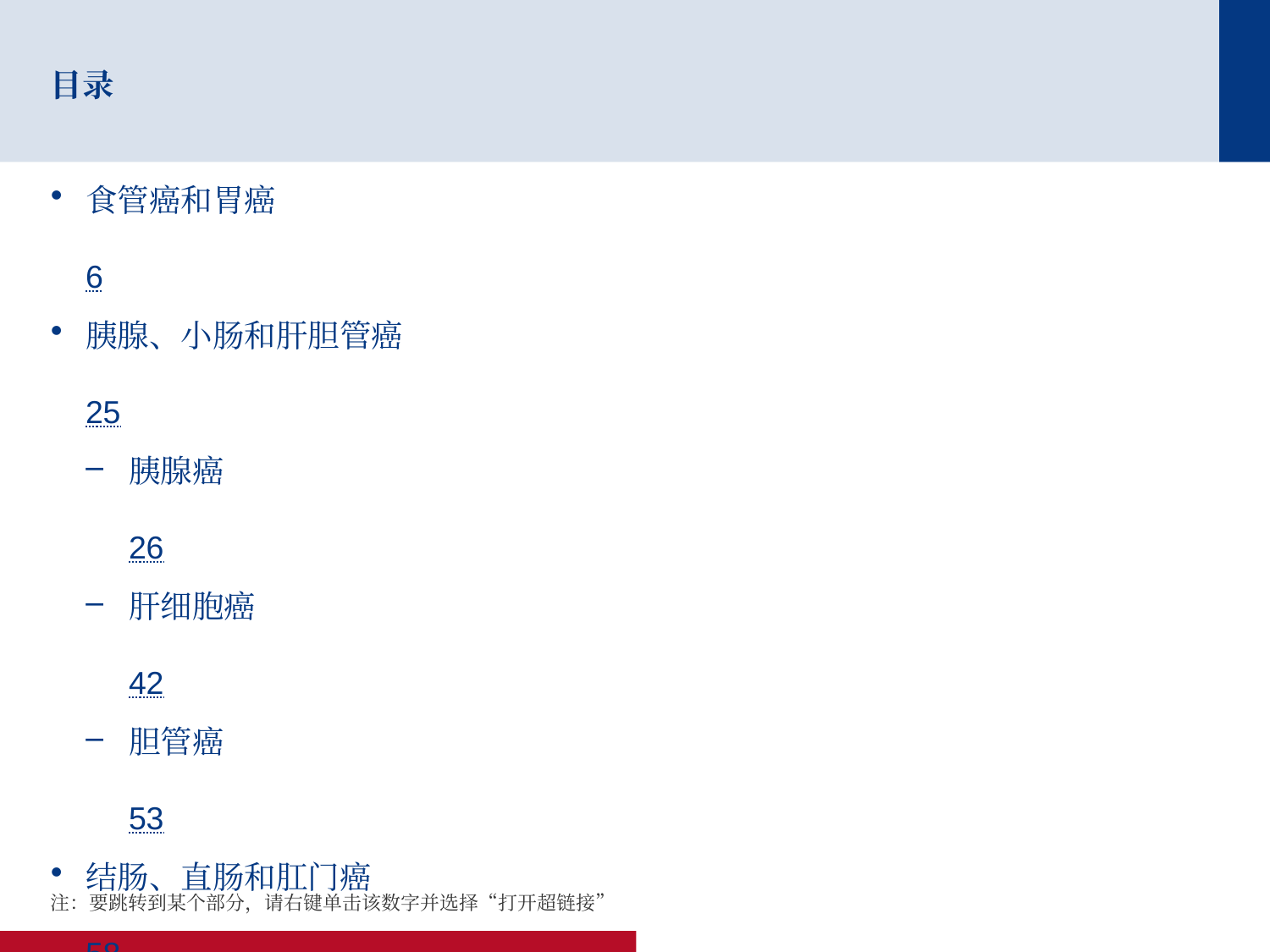

# 目录
食管癌和胃癌	6
胰腺、小肠和肝胆管癌	25
胰腺癌	26
肝细胞癌	42
胆管癌	53
结肠、直肠和肛门癌	58
胃肠癌	124
注：要跳转到某个部分，请右键单击该数字并选择“打开超链接”